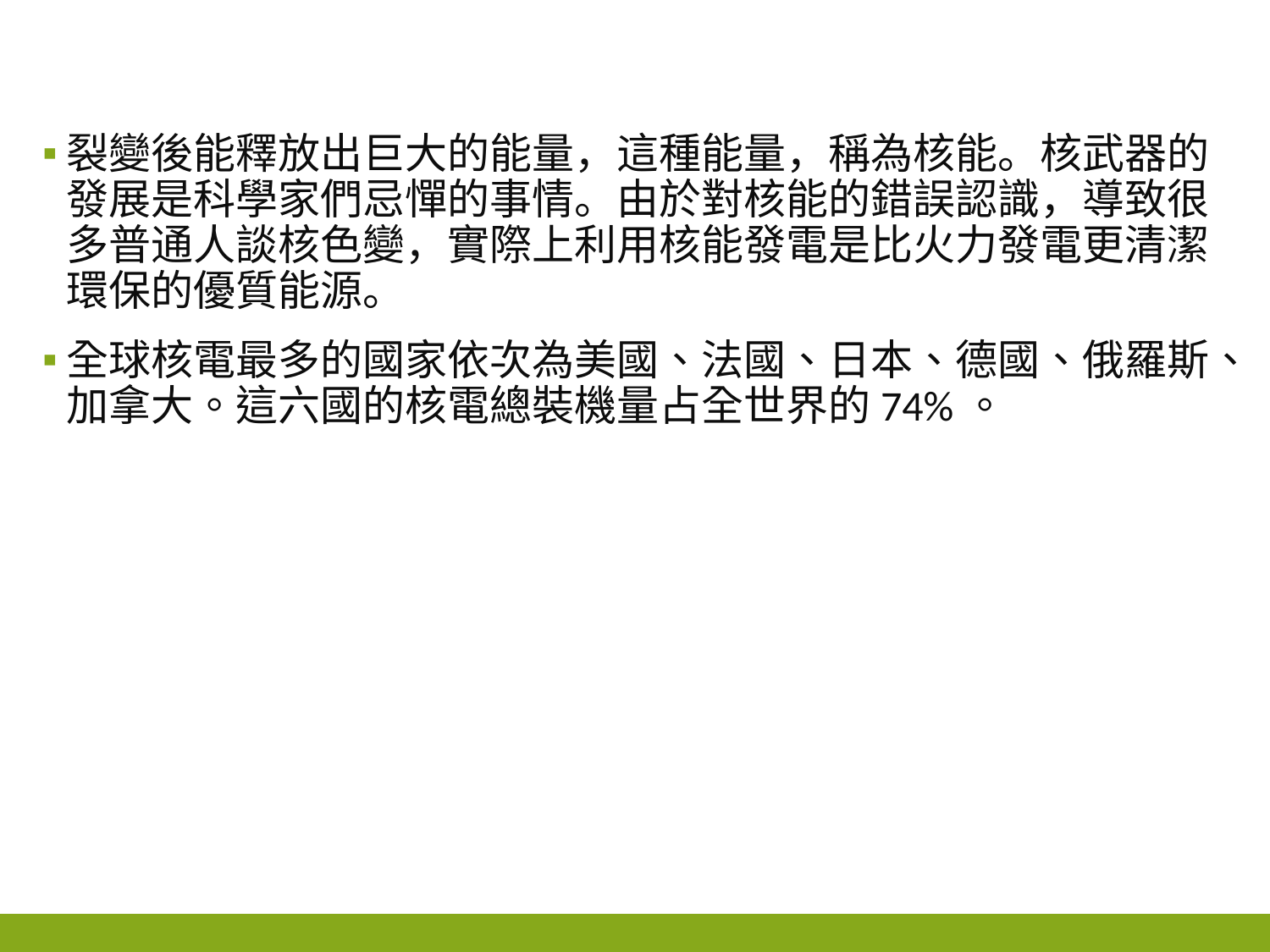

#
裂變後能釋放出巨大的能量，這種能量，稱為核能。核武器的發展是科學家們忌憚的事情。由於對核能的錯誤認識，導致很多普通人談核色變，實際上利用核能發電是比火力發電更清潔環保的優質能源。
全球核電最多的國家依次為美國、法國、日本、德國、俄羅斯、加拿大。這六國的核電總裝機量占全世界的74%。